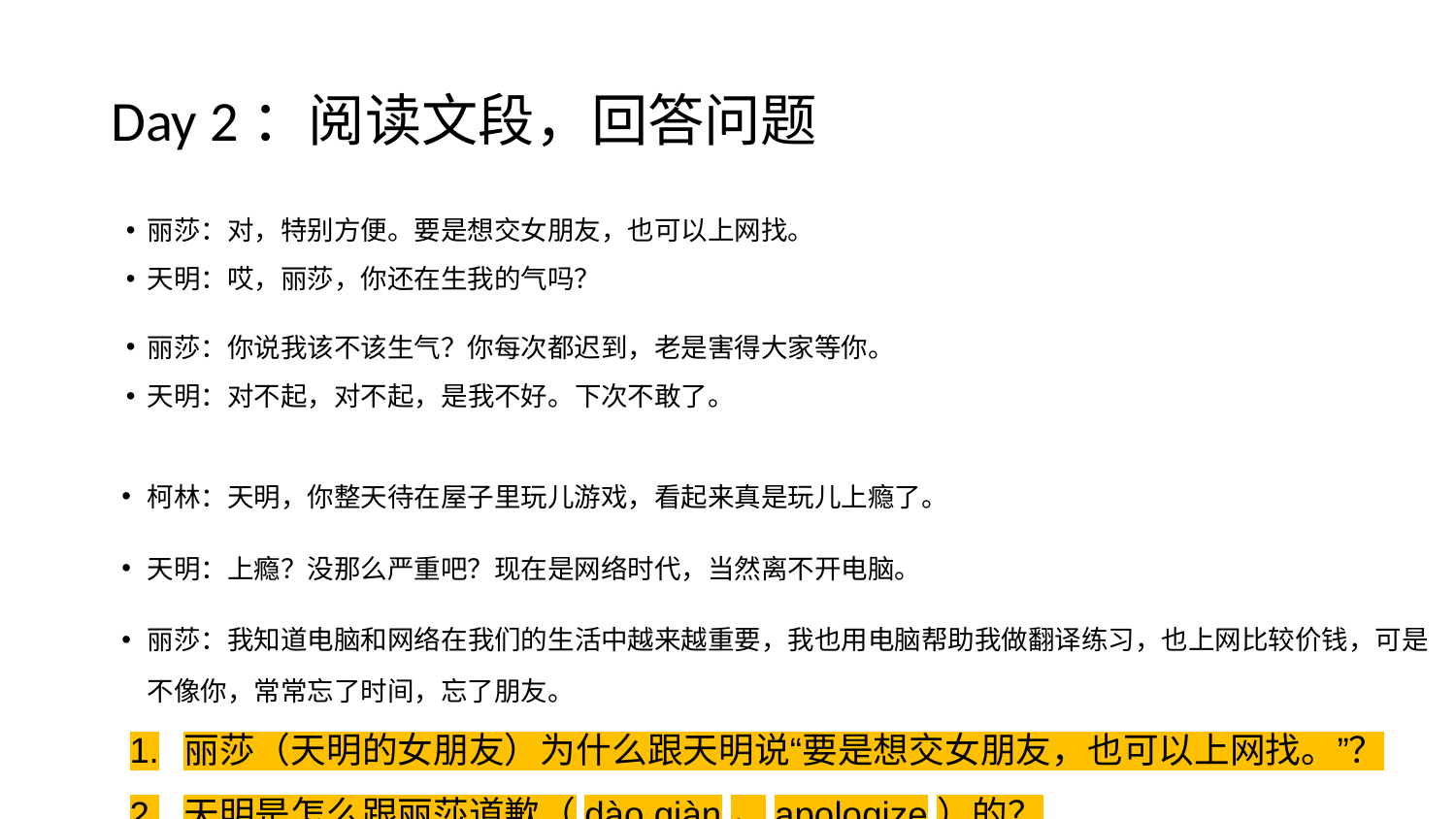

# Day 2：阅读文段，回答问题

丽莎：对，特别方便。要是想交女朋友，也可以上网找。
天明：哎，丽莎，你还在生我的气吗？
丽莎：你说我该不该生气？你每次都迟到，老是害得大家等你。
天明：对不起，对不起，是我不好。下次不敢了。

柯林：天明，你整天待在屋子里玩儿游戏，看起来真是玩儿上瘾了。
天明：上瘾？没那么严重吧？现在是网络时代，当然离不开电脑。
丽莎：我知道电脑和网络在我们的生活中越来越重要，我也用电脑帮助我做翻译练习，也上网比较价钱，可是不像你，常常忘了时间，忘了朋友。
丽莎（天明的女朋友）为什么跟天明说“要是想交女朋友，也可以上网找。”？
天明是怎么跟丽莎道歉（dào qiàn，apologize）的？